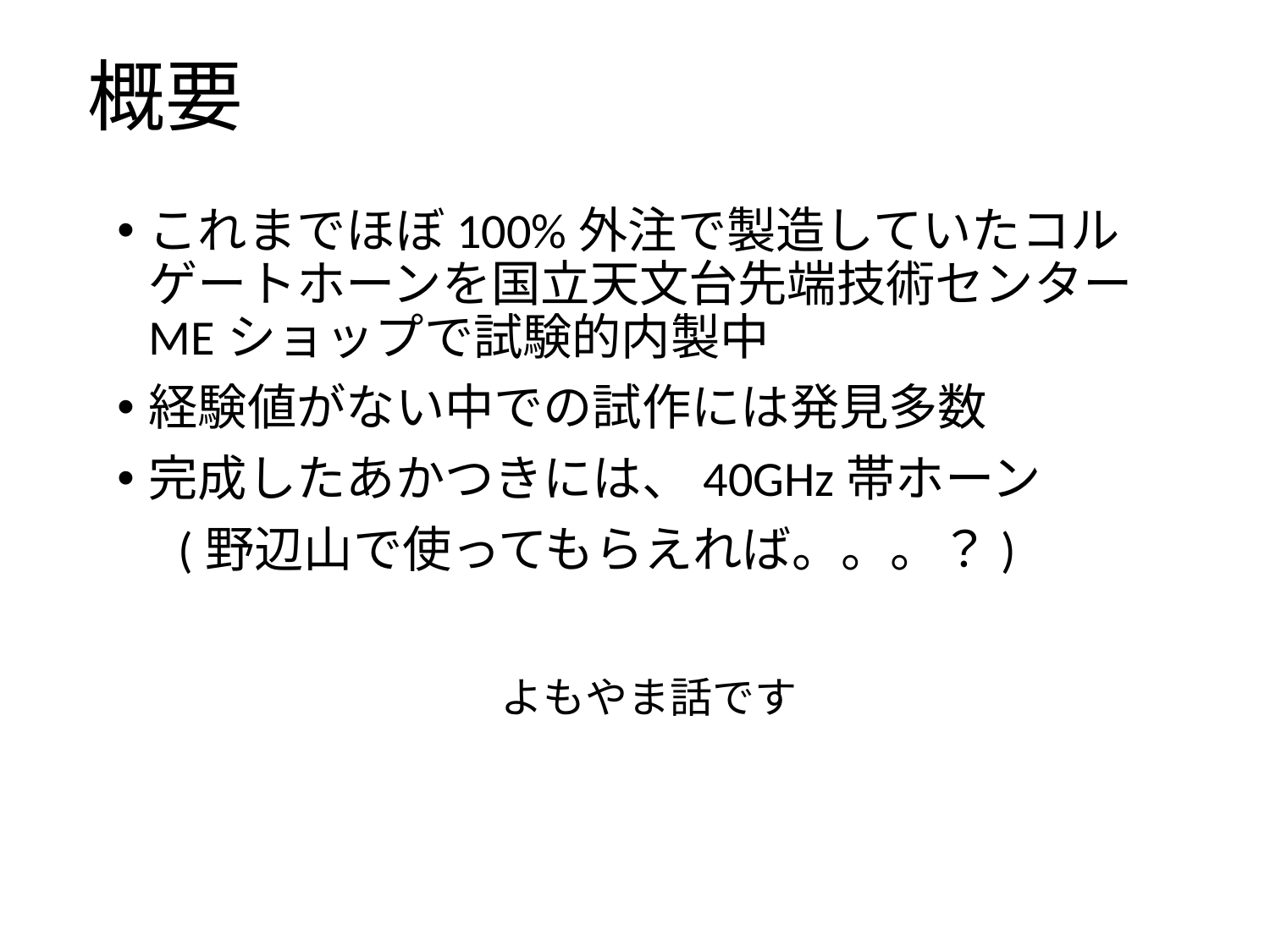

# 概要
これまでほぼ100%外注で製造していたコルゲートホーンを国立天文台先端技術センターMEショップで試験的内製中
経験値がない中での試作には発見多数
完成したあかつきには、40GHz帯ホーン
　(野辺山で使ってもらえれば。。。？)
よもやま話です